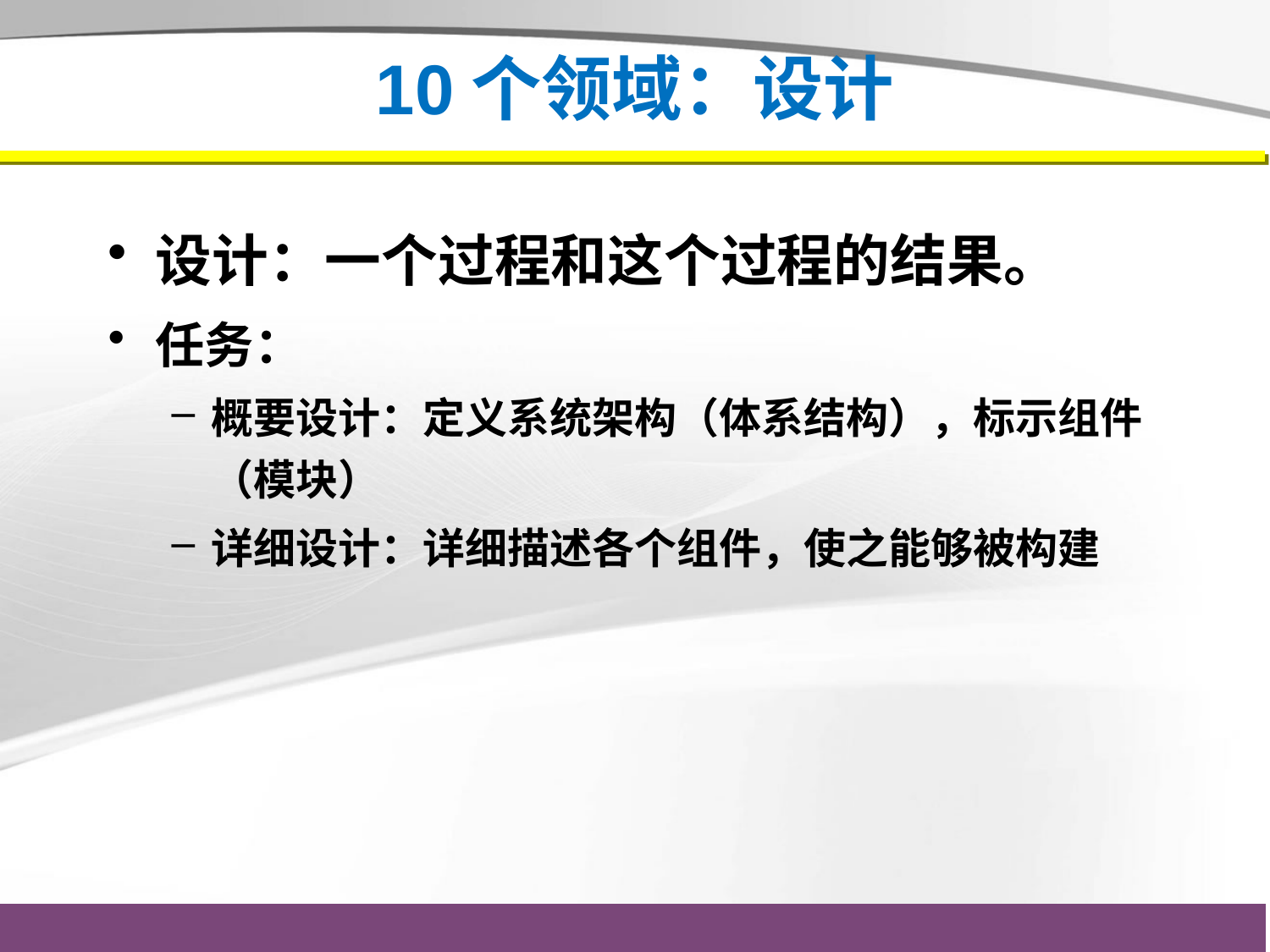

# 10个领域：设计
设计：一个过程和这个过程的结果。
任务：
概要设计：定义系统架构（体系结构），标示组件（模块）
详细设计：详细描述各个组件，使之能够被构建